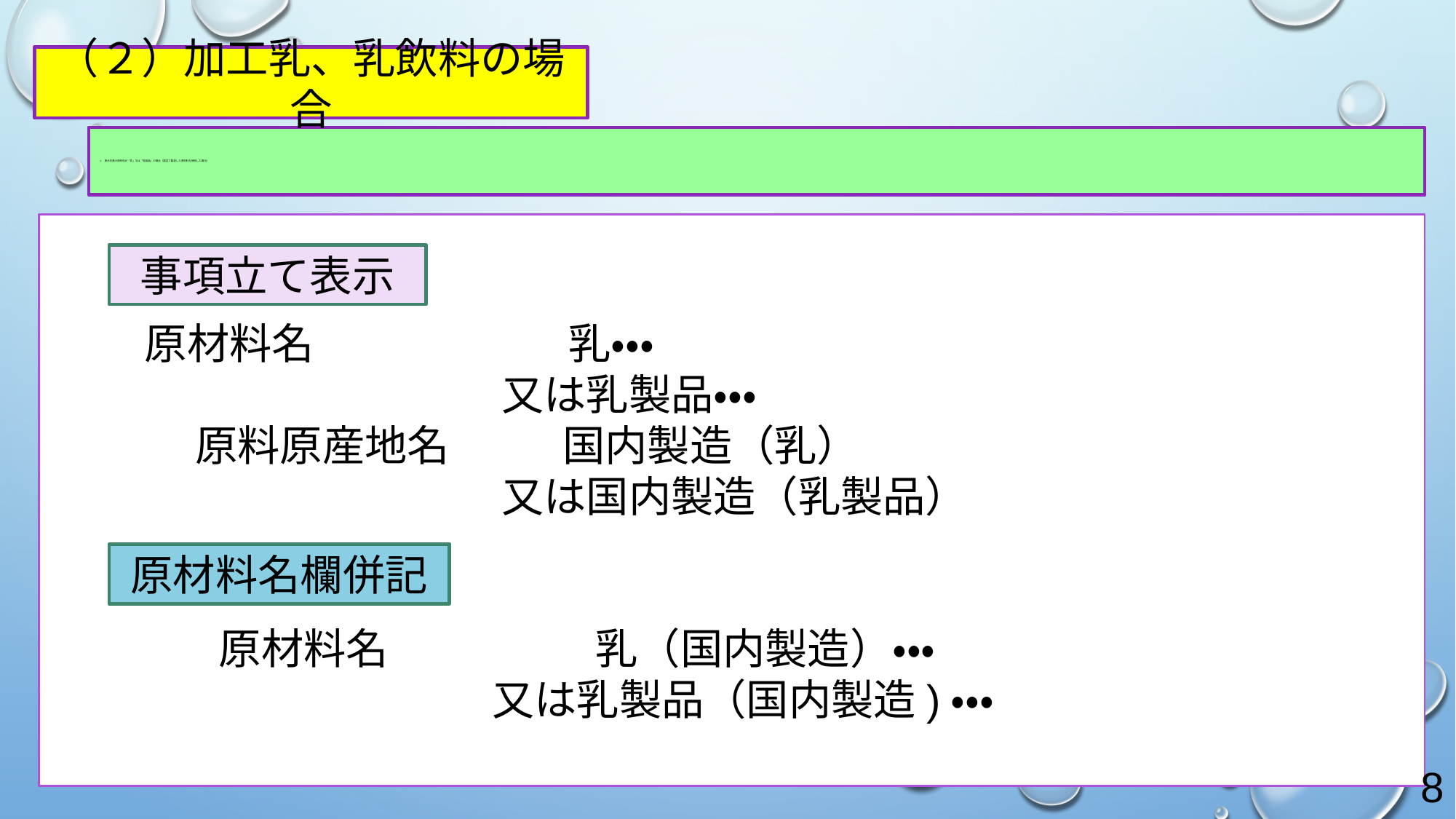

（２）加工乳、乳飲料の場合
# ィ　表示対象の原材料が「乳」又は「乳製品」の場合（国内で製造した原材料を使用した場合）

         原材料名　　　　　　乳・・・
　　　　　　　　            又は乳製品・・・
　　　  原料原産地名　   　国内製造（乳）
　　　　　　　　            又は国内製造（乳製品）

　　　　原材料名　　　　    乳（国内製造）・・・
　　　　　　　　           又は乳製品（国内製造)・・・

事項立て表示

原材料名欄併記
8